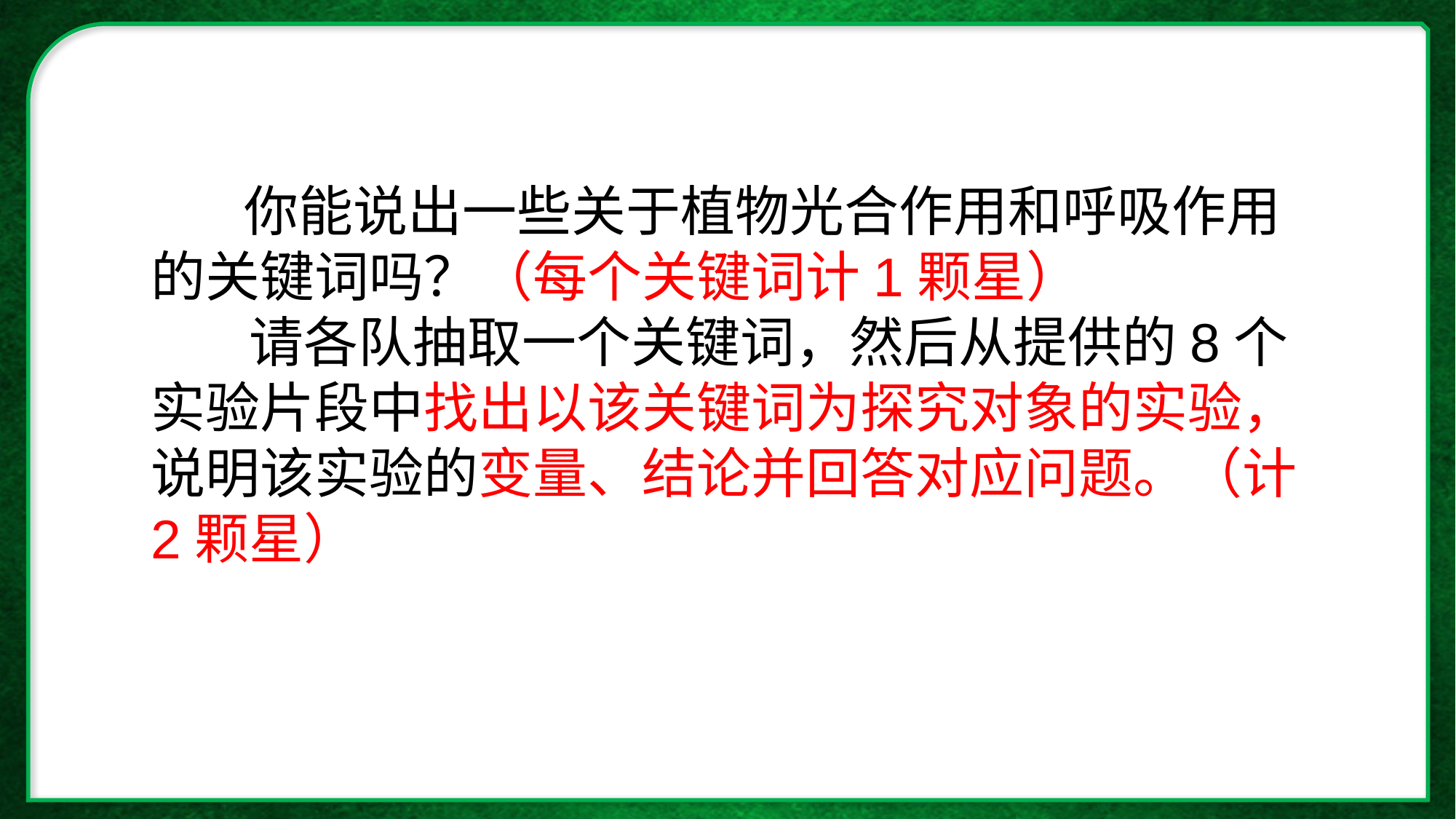

你能说出一些关于植物光合作用和呼吸作用的关键词吗？（每个关键词计1颗星）
       请各队抽取一个关键词，然后从提供的8个实验片段中找出以该关键词为探究对象的实验，说明该实验的变量、结论并回答对应问题。（计2颗星）